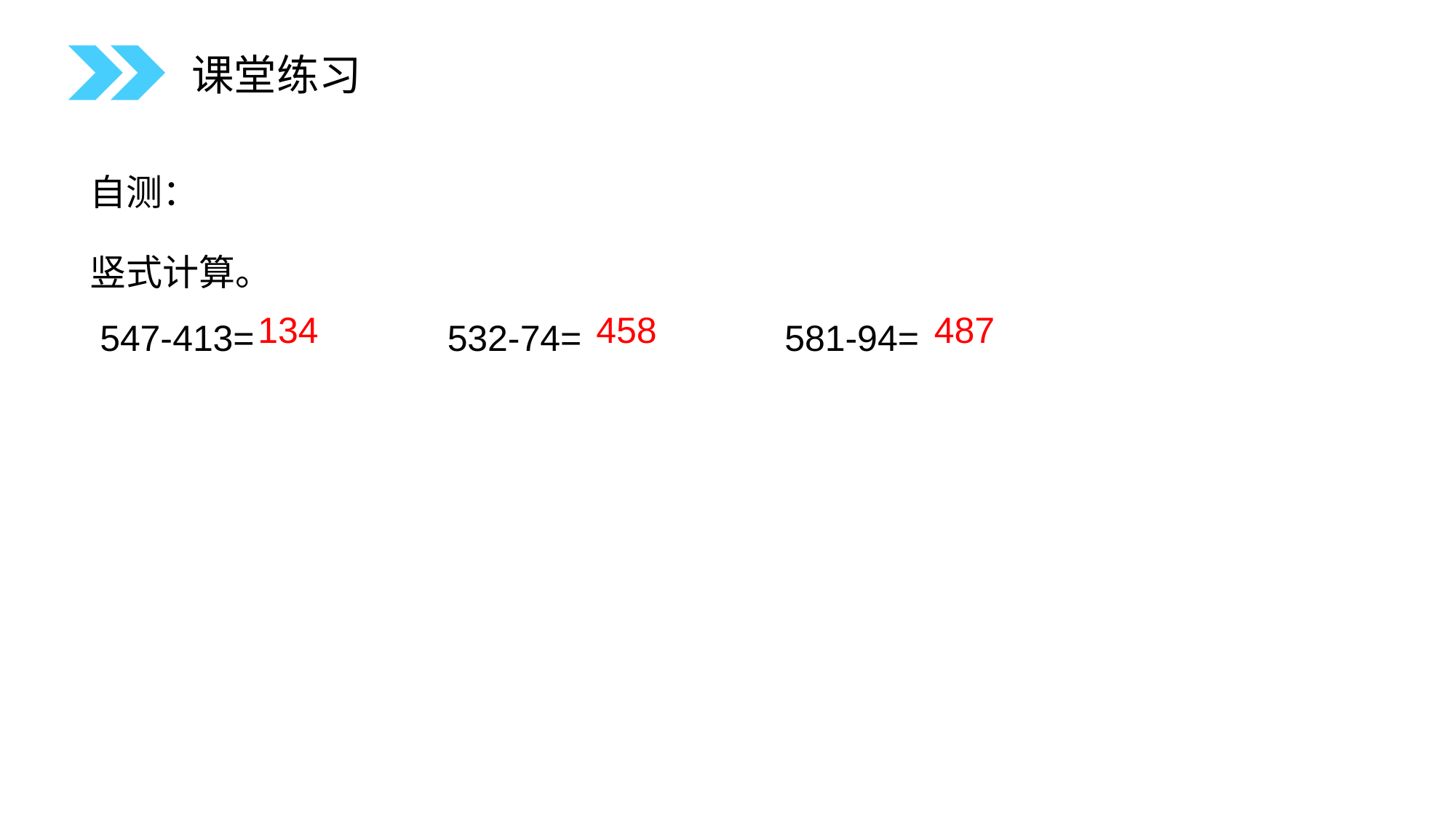

课堂练习
自测：
竖式计算。
 547-413=                   532-74=                    581-94=
134
458
487